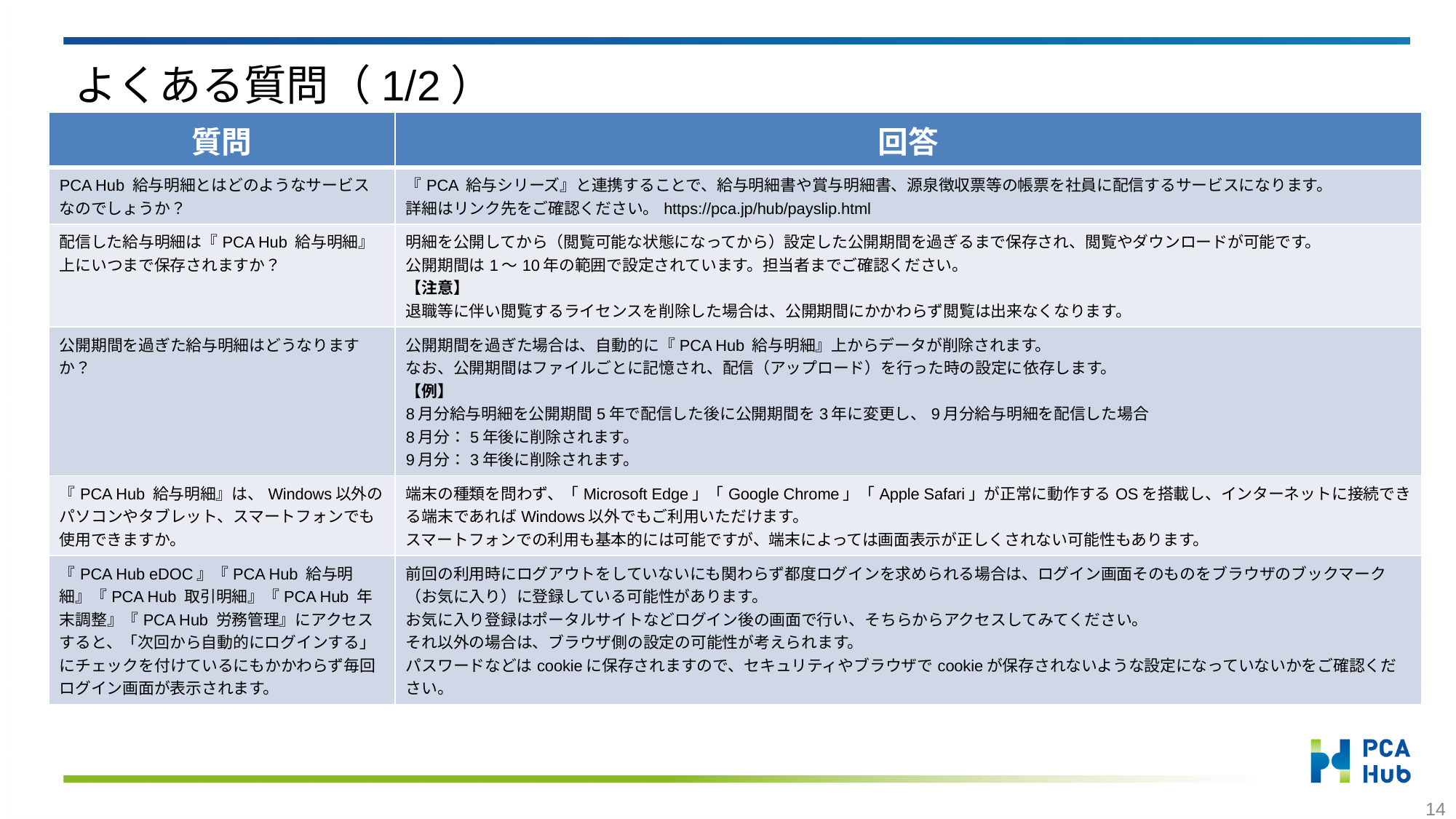

# よくある質問（1/2）
| 質問 | 回答 |
| --- | --- |
| PCA Hub 給与明細とはどのようなサービスなのでしょうか？ | 『PCA 給与シリーズ』と連携することで、給与明細書や賞与明細書、源泉徴収票等の帳票を社員に配信するサービスになります。 詳細はリンク先をご確認ください。https://pca.jp/hub/payslip.html |
| 配信した給与明細は『PCA Hub 給与明細』上にいつまで保存されますか？ | 明細を公開してから（閲覧可能な状態になってから）設定した公開期間を過ぎるまで保存され、閲覧やダウンロードが可能です。 公開期間は1～10年の範囲で設定されています。担当者までご確認ください。 【注意】 退職等に伴い閲覧するライセンスを削除した場合は、公開期間にかかわらず閲覧は出来なくなります。 |
| 公開期間を過ぎた給与明細はどうなりますか？ | 公開期間を過ぎた場合は、自動的に『PCA Hub 給与明細』上からデータが削除されます。 なお、公開期間はファイルごとに記憶され、配信（アップロード）を行った時の設定に依存します。 【例】 8月分給与明細を公開期間5年で配信した後に公開期間を3年に変更し、9月分給与明細を配信した場合 8月分：5年後に削除されます。 9月分：3年後に削除されます。 |
| 『PCA Hub 給与明細』は、Windows以外のパソコンやタブレット、スマートフォンでも使用できますか。 | 端末の種類を問わず、「Microsoft Edge」「Google Chrome」「Apple Safari」が正常に動作するOSを搭載し、インターネットに接続できる端末であればWindows以外でもご利用いただけます。 スマートフォンでの利用も基本的には可能ですが、端末によっては画面表示が正しくされない可能性もあります。 |
| 『PCA Hub eDOC』『PCA Hub 給与明細』『PCA Hub 取引明細』『PCA Hub 年末調整』『PCA Hub 労務管理』にアクセスすると、「次回から自動的にログインする」にチェックを付けているにもかかわらず毎回ログイン画面が表示されます。 | 前回の利用時にログアウトをしていないにも関わらず都度ログインを求められる場合は、ログイン画面そのものをブラウザのブックマーク（お気に入り）に登録している可能性があります。 お気に入り登録はポータルサイトなどログイン後の画面で行い、そちらからアクセスしてみてください。 それ以外の場合は、ブラウザ側の設定の可能性が考えられます。 パスワードなどはcookieに保存されますので、セキュリティやブラウザでcookieが保存されないような設定になっていないかをご確認ください。 |
14